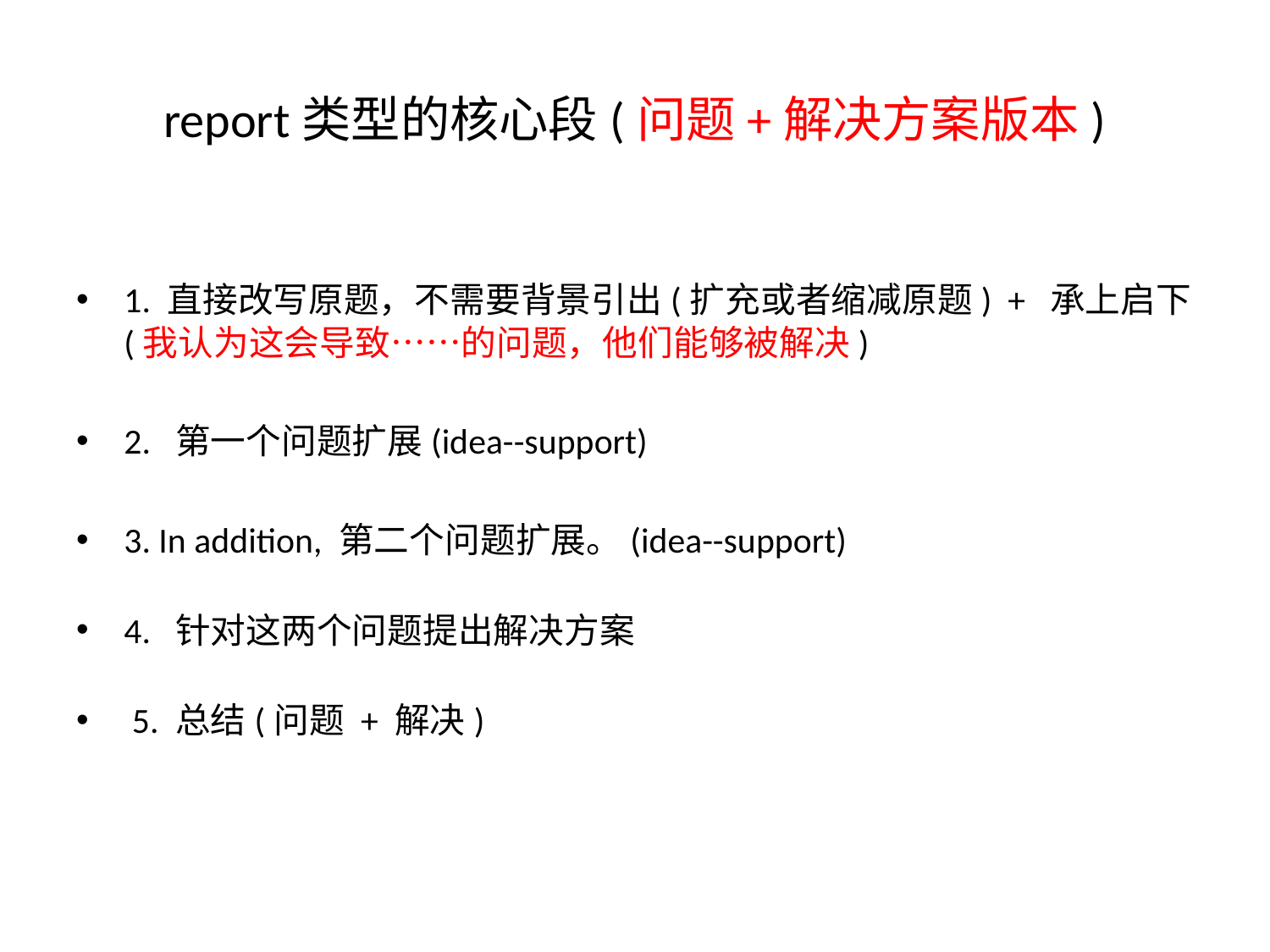

# report类型的核心段(问题+解决方案版本)

1. 直接改写原题，不需要背景引出(扩充或者缩减原题)  +  承上启下(我认为这会导致……的问题，他们能够被解决)

2.  第一个问题扩展(idea--support)

3. In addition, 第二个问题扩展。(idea--support)

4.  针对这两个问题提出解决方案

 5. 总结(问题 + 解决)